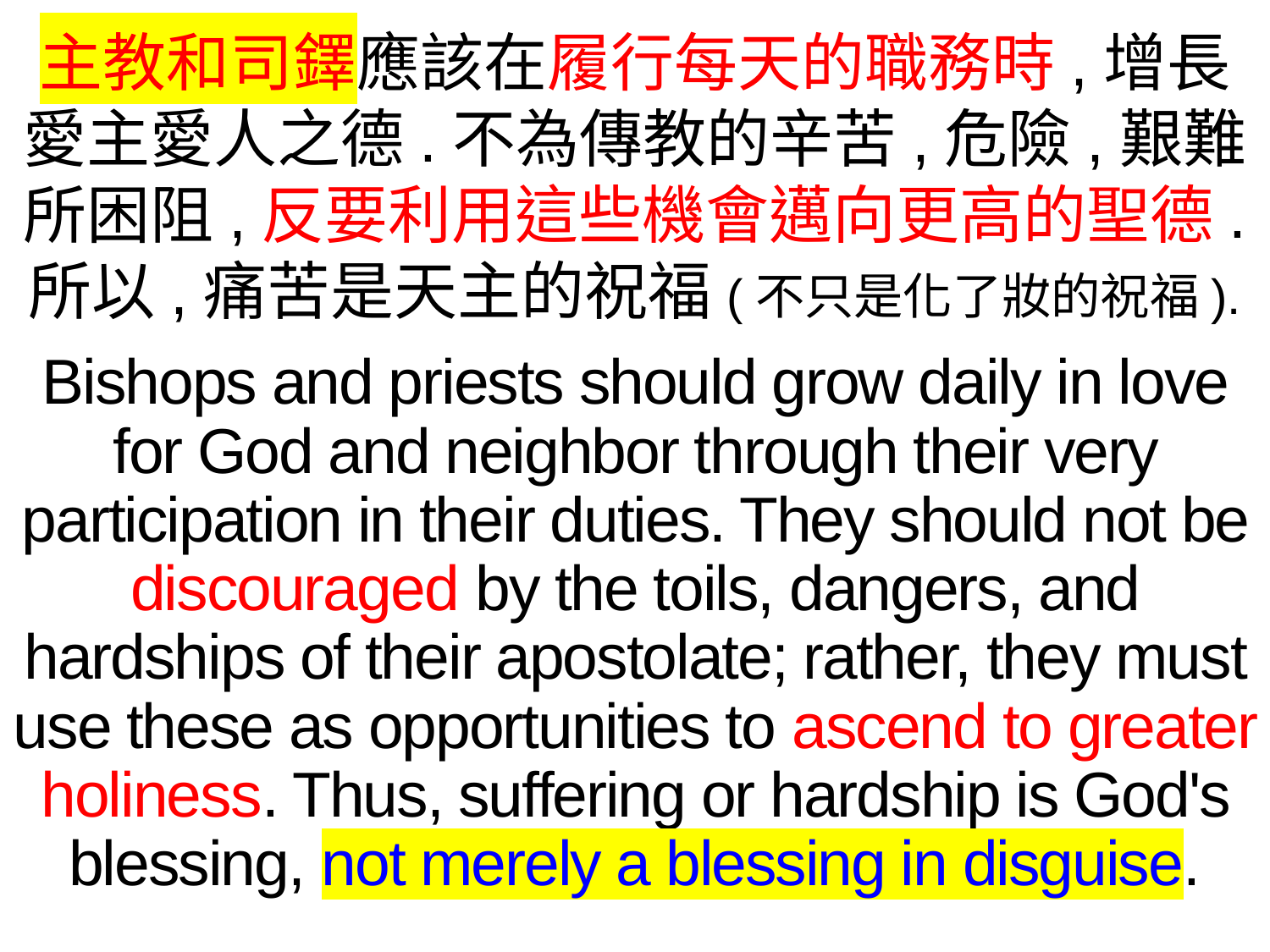

主教和司鐸應該在履行每天的職務時,增長愛主愛人之德.不為傳教的辛苦,危險,艱難所困阻,反要利用這些機會邁向更高的聖德.
所以,痛苦是天主的祝福(不只是化了妝的祝福).
Bishops and priests should grow daily in love for God and neighbor through their very participation in their duties. They should not be discouraged by the toils, dangers, and hardships of their apostolate; rather, they must use these as opportunities to ascend to greater holiness. Thus, suffering or hardship is God's blessing, not merely a blessing in disguise.